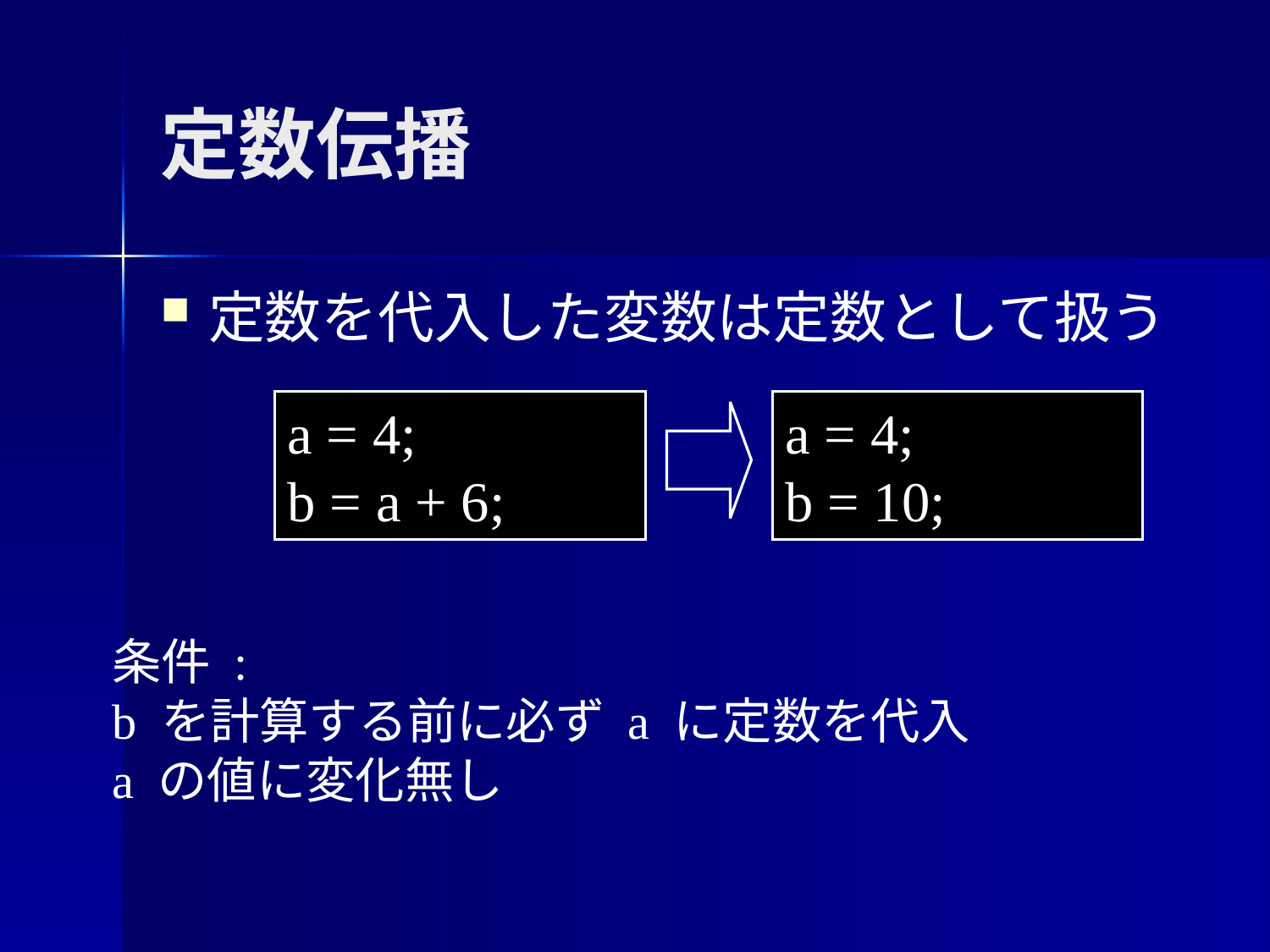

定数伝播
定数を代入した変数は定数として扱う
a = 4;
b = a + 6;
a = 4;
b = 10;

条件 :
b を計算する前に必ず a に定数を代入
a の値に変化無し